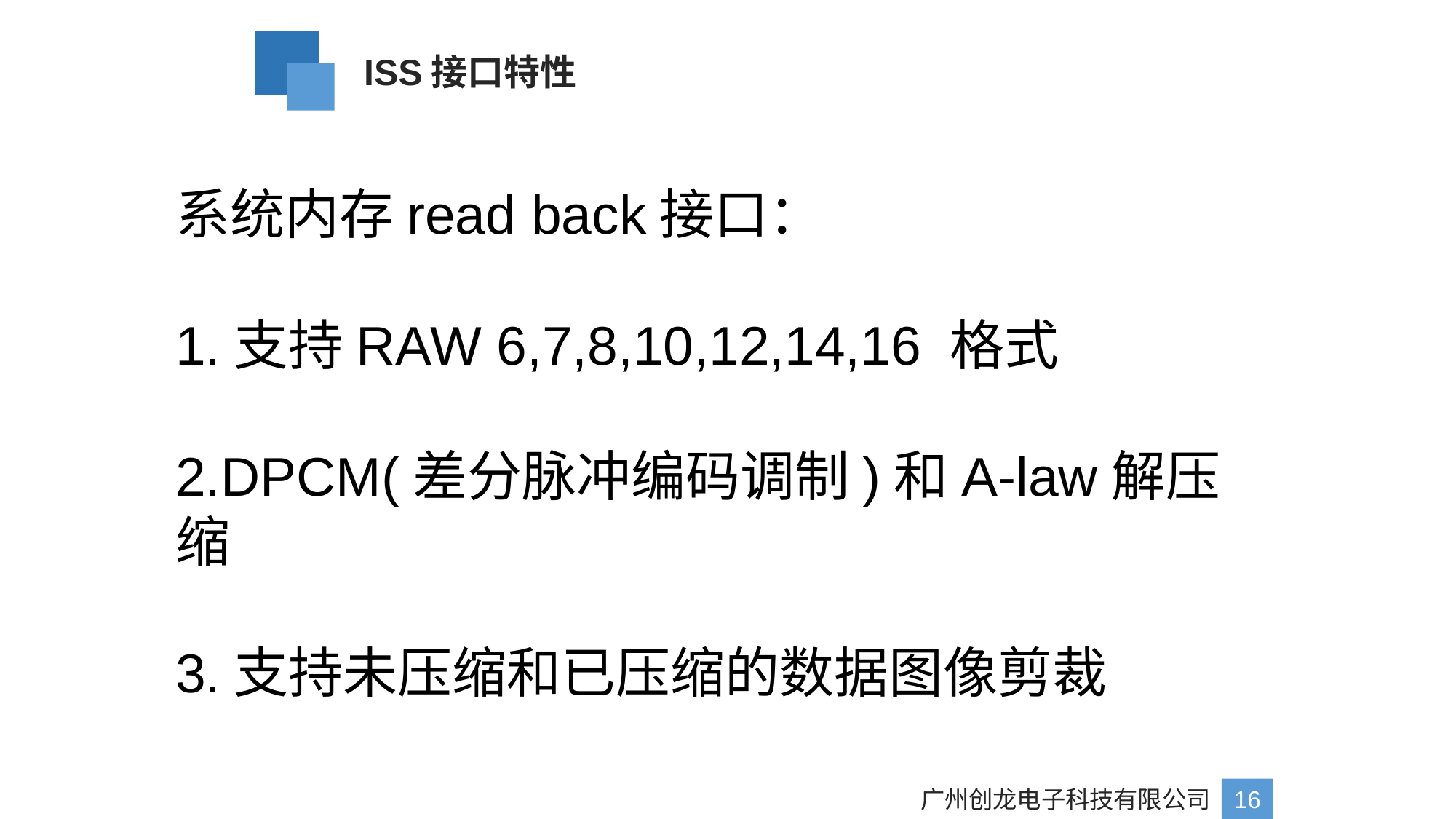

ISS接口特性
系统内存read back接口：

1.支持RAW 6,7,8,10,12,14,16 格式

2.DPCM(差分脉冲编码调制)和A-law解压缩

3.支持未压缩和已压缩的数据图像剪裁
广州创龙电子科技有限公司
16